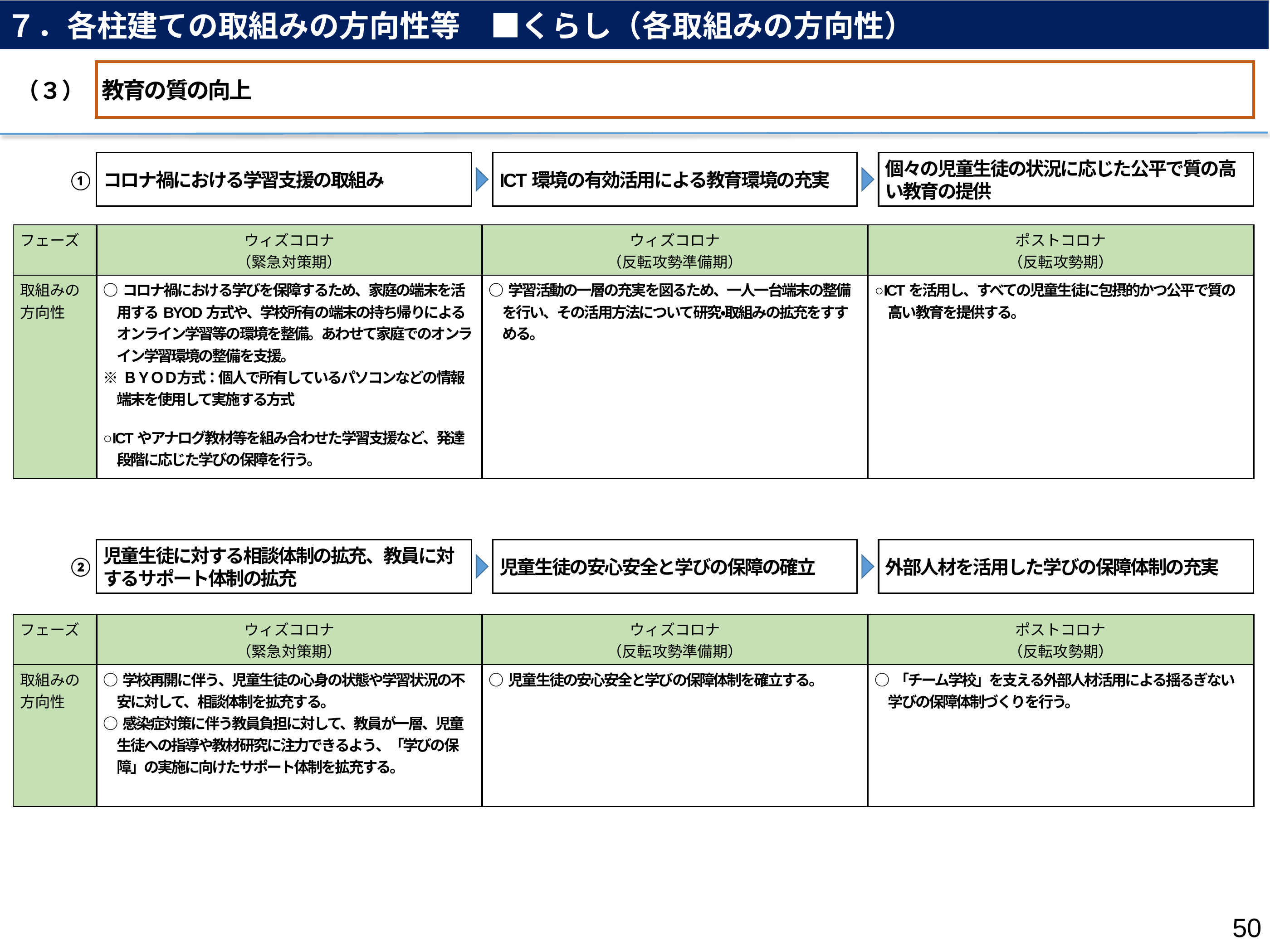

７．各柱建ての取組みの方向性等　■くらし（各取組みの方向性）
教育の質の向上
（３）
コロナ禍における学習支援の取組み
ICT環境の有効活用による教育環境の充実
個々の児童生徒の状況に応じた公平で質の高い教育の提供
①

| フェーズ | ウィズコロナ （緊急対策期） | ウィズコロナ （反転攻勢準備期） | ポストコロナ （反転攻勢期） |
| --- | --- | --- | --- |
| 取組みの 方向性 | ○コロナ禍における学びを保障するため、家庭の端末を活用するBYOD方式や、学校所有の端末の持ち帰りによるオンライン学習等の環境を整備。あわせて家庭でのオンライン学習環境の整備を支援。 ※ＢＹＯＤ方式：個人で所有しているパソコンなどの情報端末を使用して実施する方式 ○ICTやアナログ教材等を組み合わせた学習支援など、発達段階に応じた学びの保障を行う。 | ○学習活動の一層の充実を図るため、一人一台端末の整備を行い、その活用方法について研究・取組みの拡充をすすめる。 | ○ICTを活用し、すべての児童生徒に包摂的かつ公平で質の高い教育を提供する。 |
児童生徒に対する相談体制の拡充、教員に対するサポート体制の拡充
児童生徒の安心安全と学びの保障の確立
外部人材を活用した学びの保障体制の充実
②

| フェーズ | ウィズコロナ （緊急対策期） | ウィズコロナ （反転攻勢準備期） | ポストコロナ （反転攻勢期） |
| --- | --- | --- | --- |
| 取組みの 方向性 | ○学校再開に伴う、児童生徒の心身の状態や学習状況の不安に対して、相談体制を拡充する。 ○感染症対策に伴う教員負担に対して、教員が一層、児童生徒への指導や教材研究に注力できるよう、「学びの保障」の実施に向けたサポート体制を拡充する。 | ○児童生徒の安心安全と学びの保障体制を確立する。 | ○「チーム学校」を支える外部人材活用による揺るぎない学びの保障体制づくりを行う。 |
50